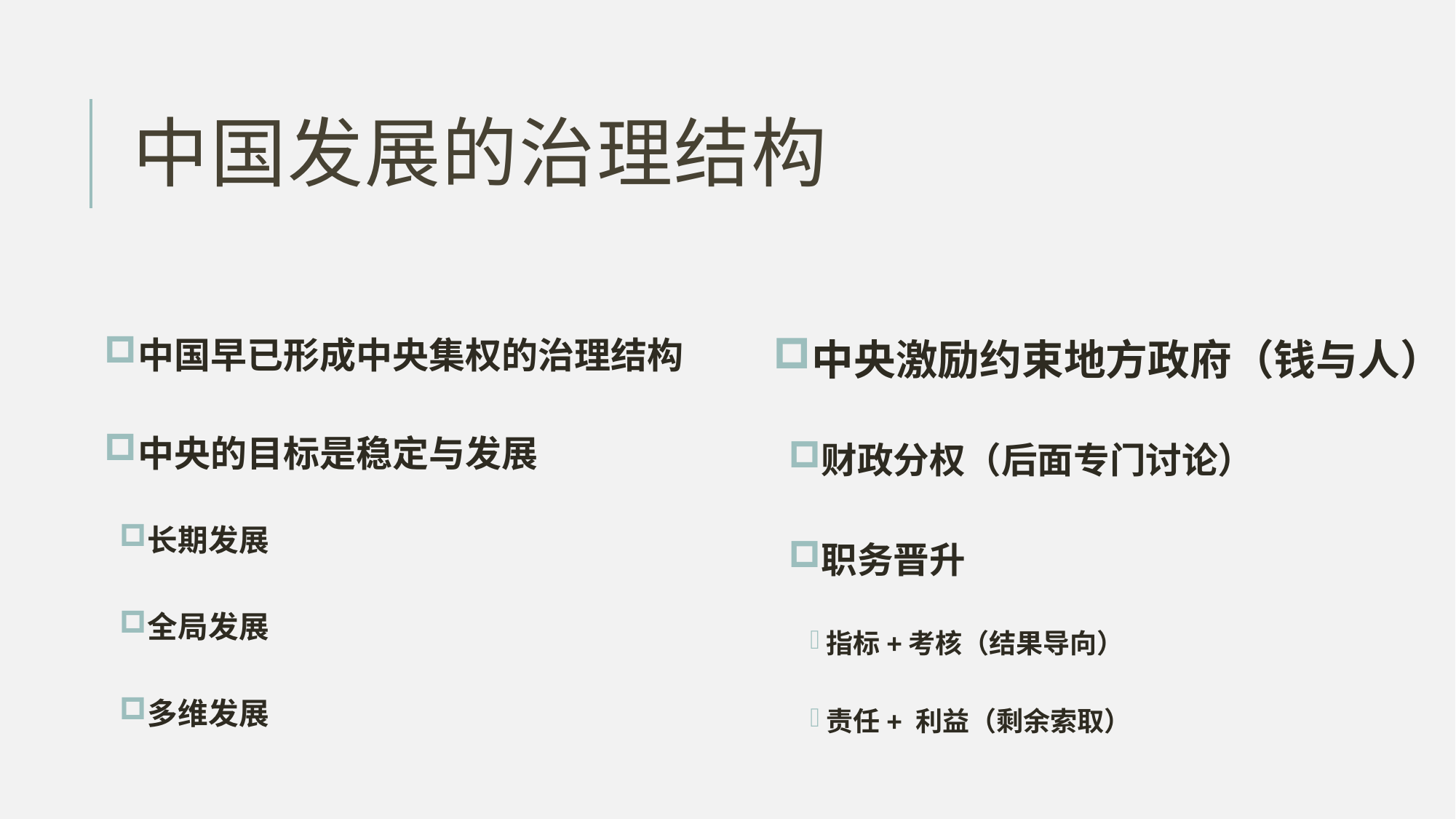

# 中国发展的治理结构
中央激励约束地方政府（钱与人）
财政分权（后面专门讨论）
职务晋升
指标+考核（结果导向）
责任+ 利益（剩余索取）
中国早已形成中央集权的治理结构
中央的目标是稳定与发展
长期发展
全局发展
多维发展